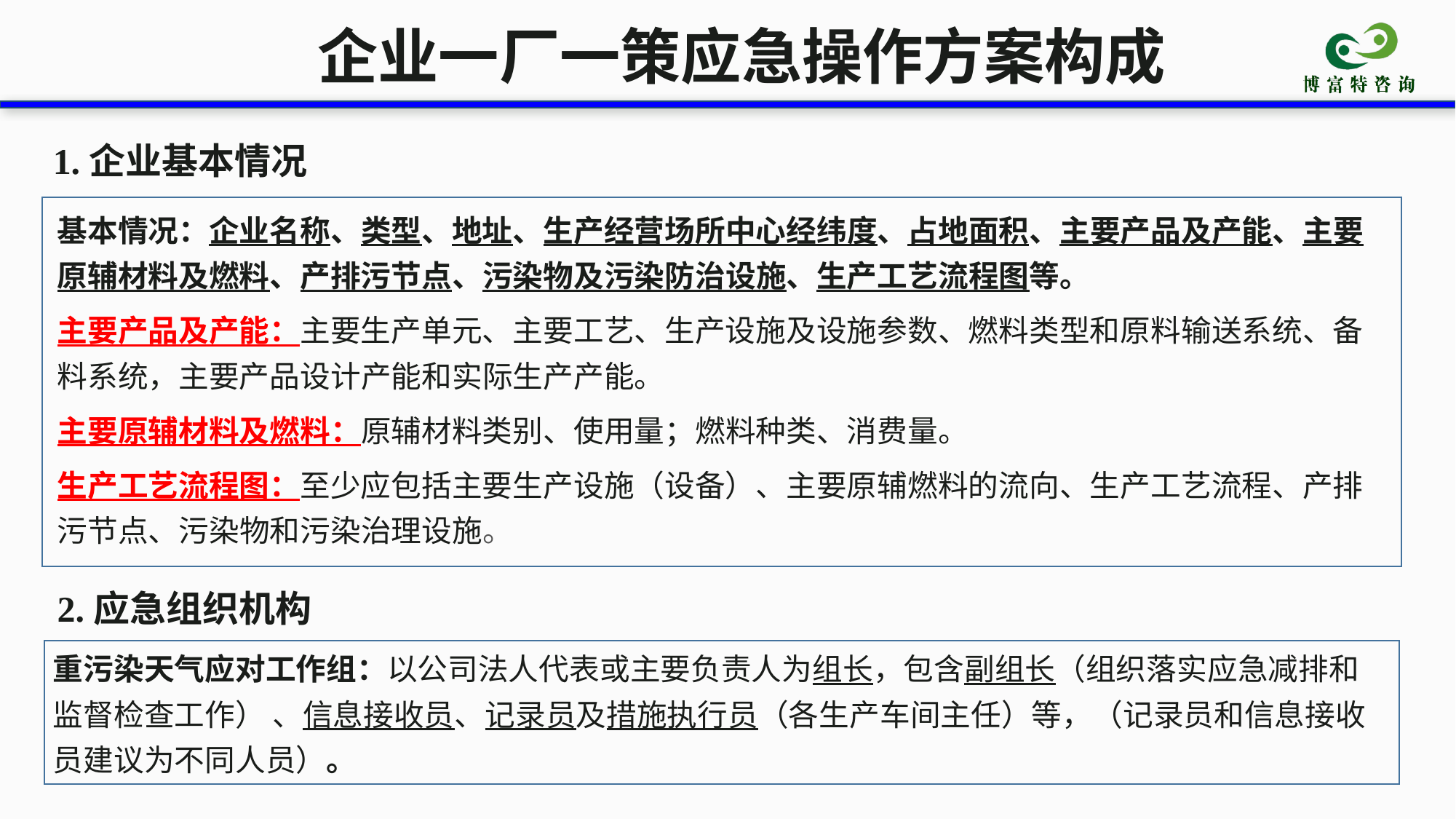

企业一厂一策应急操作方案构成

1.企业基本情况

基本情况：企业名称、类型、地址、生产经营场所中心经纬度、占地面积、主要产品及产能、主要原辅材料及燃料、产排污节点、污染物及污染防治设施、生产工艺流程图等。
主要产品及产能：主要生产单元、主要工艺、生产设施及设施参数、燃料类型和原料输送系统、备料系统，主要产品设计产能和实际生产产能。
主要原辅材料及燃料：原辅材料类别、使用量；燃料种类、消费量。
生产工艺流程图：至少应包括主要生产设施（设备）、主要原辅燃料的流向、生产工艺流程、产排污节点、污染物和污染治理设施。
2.应急组织机构
重污染天气应对工作组：以公司法人代表或主要负责人为组长，包含副组长（组织落实应急减排和监督检查工作） 、信息接收员、记录员及措施执行员（各生产车间主任）等，（记录员和信息接收员建议为不同人员）。